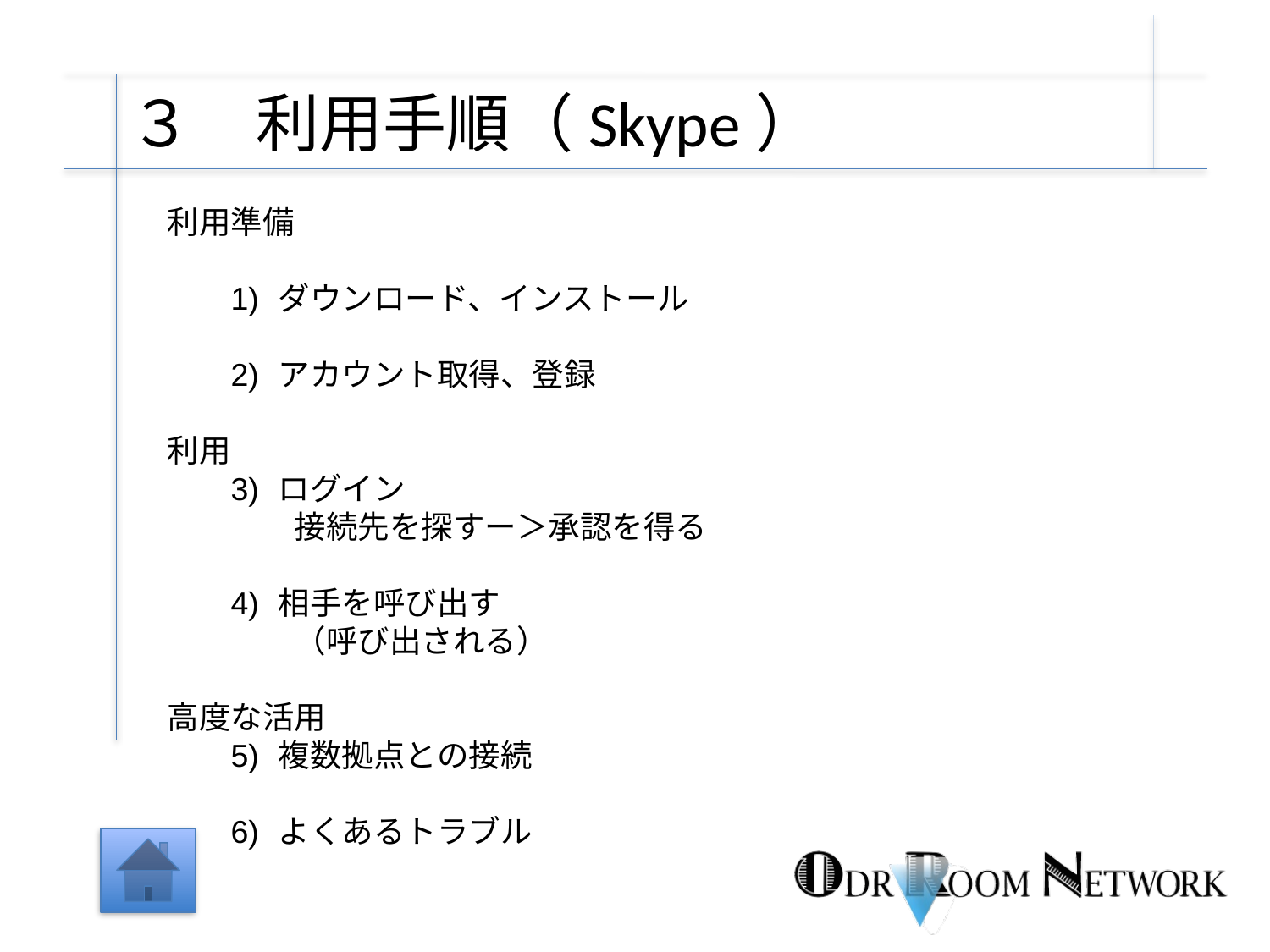

# ３　利用手順（Skype）
利用準備

ダウンロード、インストール

アカウント取得、登録

利用
ログイン
接続先を探すー＞承認を得る

相手を呼び出す
（呼び出される）

高度な活用
複数拠点との接続

よくあるトラブル